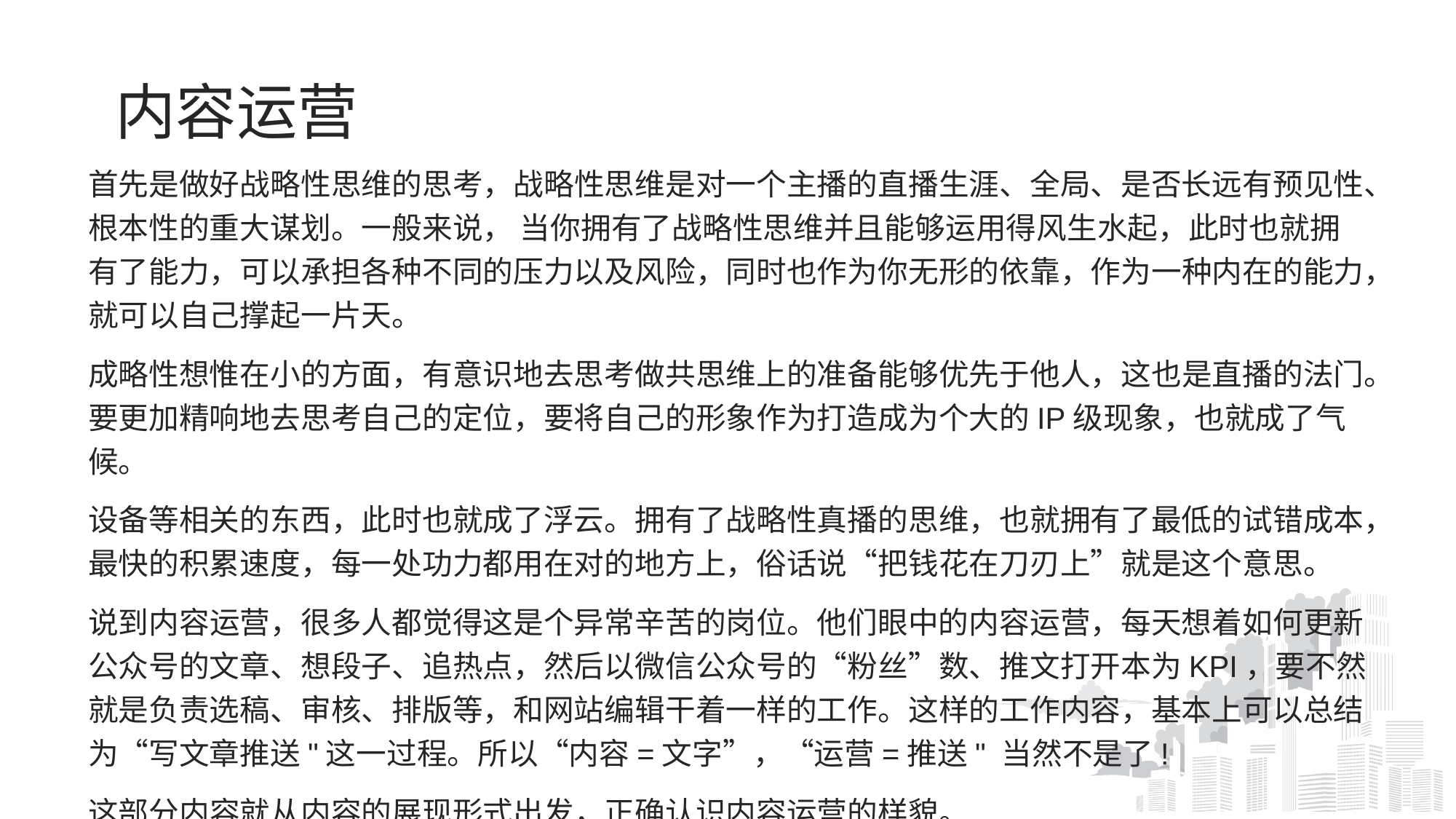

# 内容运营
首先是做好战略性思维的思考，战略性思维是对一个主播的直播生涯、全局、是否长远有预见性、根本性的重大谋划。一般来说， 当你拥有了战略性思维并且能够运用得风生水起，此时也就拥有了能力，可以承担各种不同的压力以及风险，同时也作为你无形的依靠，作为一种内在的能力，就可以自己撑起一片天。
成略性想惟在小的方面，有意识地去思考做共思维上的准备能够优先于他人，这也是直播的法门。要更加精响地去思考自己的定位，要将自己的形象作为打造成为个大的IP级现象，也就成了气候。
设备等相关的东西，此时也就成了浮云。拥有了战略性真播的思维，也就拥有了最低的试错成本，最快的积累速度，每一处功力都用在对的地方上，俗话说“把钱花在刀刃上”就是这个意思。
说到内容运营，很多人都觉得这是个异常辛苦的岗位。他们眼中的内容运营，每天想着如何更新公众号的文章、想段子、追热点，然后以微信公众号的“粉丝”数、推文打开本为KPI，要不然就是负责选稿、审核、排版等，和网站编辑干着一样的工作。这样的工作内容，基本上可以总结为“写文章推送"这一过程。所以“内容=文字”，“运营=推送" 当然不是了!
这部分内容就从内容的展现形式出发，正确认识内容运营的样貌。